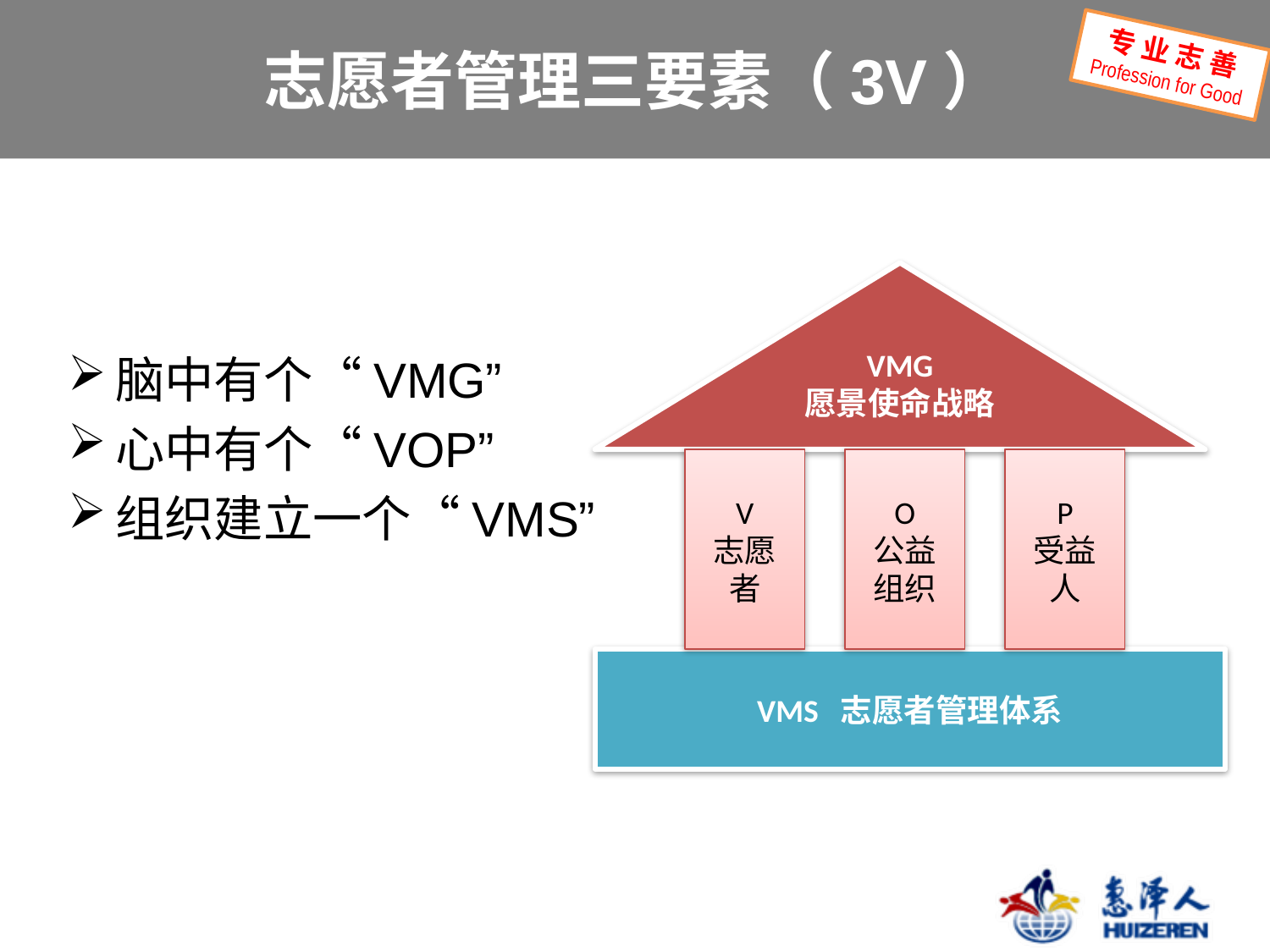

# 志愿者管理三要素（3V）
专 业 志 善
Profession for Good
VMG
愿景使命战略

V
志愿者
O
公益组织
P
受益人
VMS  志愿者管理体系
脑中有个“VMG”
心中有个“VOP”
组织建立一个“VMS”